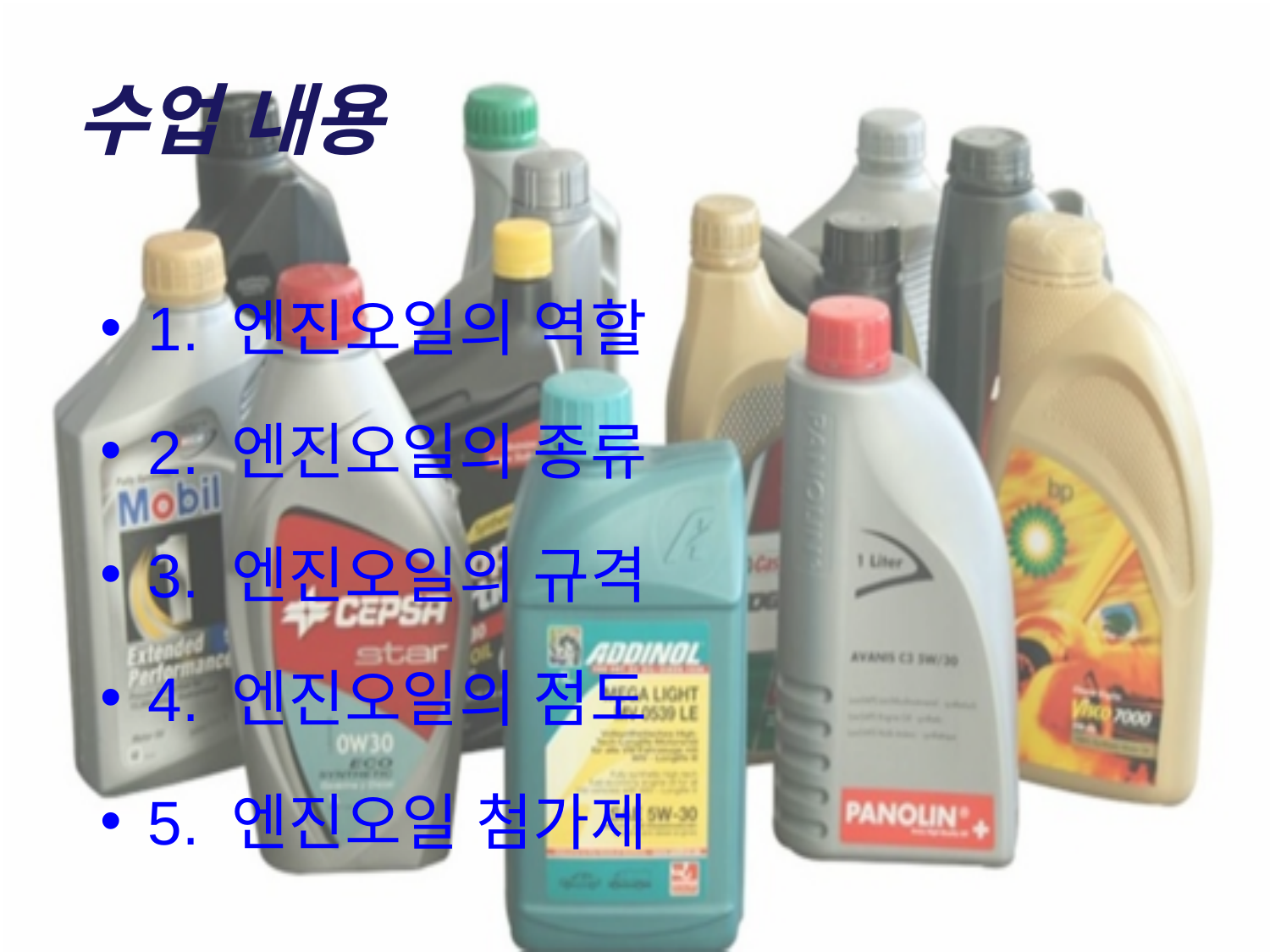

# 수업 내용
1. 엔진오일의 역할
2. 엔진오일의 종류
3. 엔진오일의 규격
4. 엔진오일의 점도
5. 엔진오일 첨가제